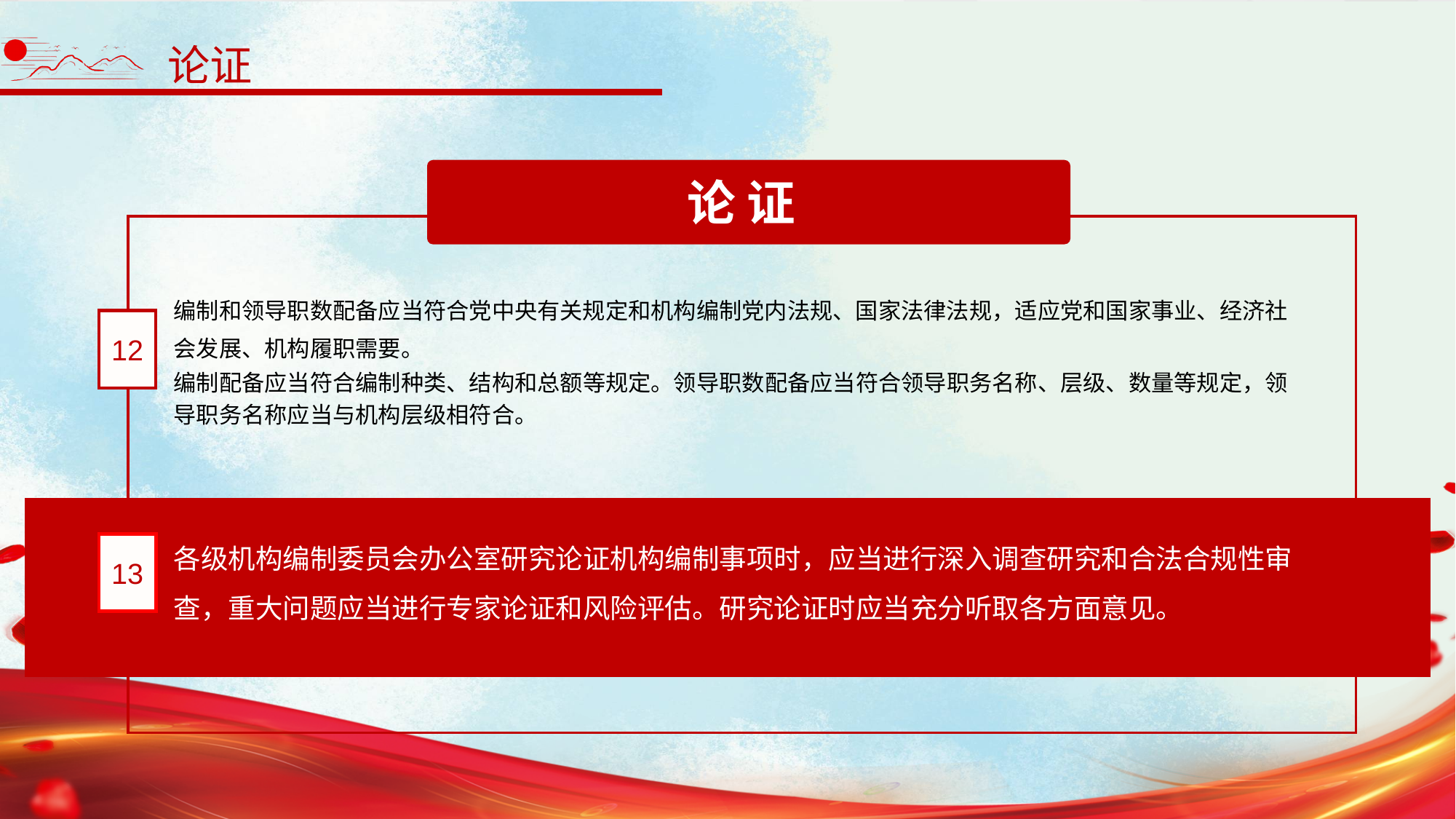

论证

论 证

编制和领导职数配备应当符合党中央有关规定和机构编制党内法规、国家法律法规，适应党和国家事业、经济社会发展、机构履职需要。
编制配备应当符合编制种类、结构和总额等规定。领导职数配备应当符合领导职务名称、层级、数量等规定，领导职务名称应当与机构层级相符合。
12

各级机构编制委员会办公室研究论证机构编制事项时，应当进行深入调查研究和合法合规性审查，重大问题应当进行专家论证和风险评估。研究论证时应当充分听取各方面意见。
13